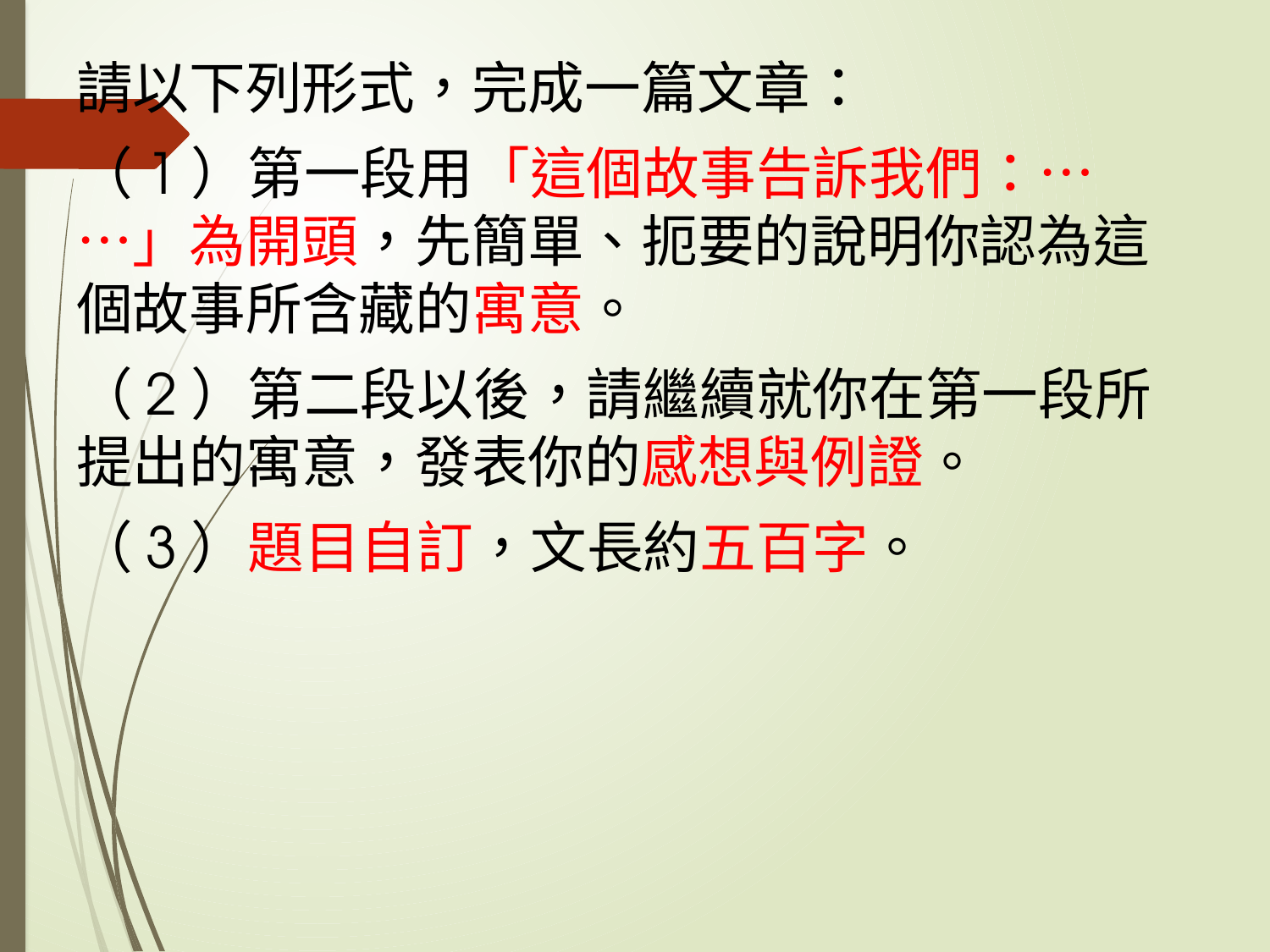

請以下列形式，完成一篇文章：
（1）第一段用「這個故事告訴我們：……」為開頭，先簡單、扼要的說明你認為這個故事所含藏的寓意。
（2）第二段以後，請繼續就你在第一段所提出的寓意，發表你的感想與例證。
（3）題目自訂，文長約五百字。